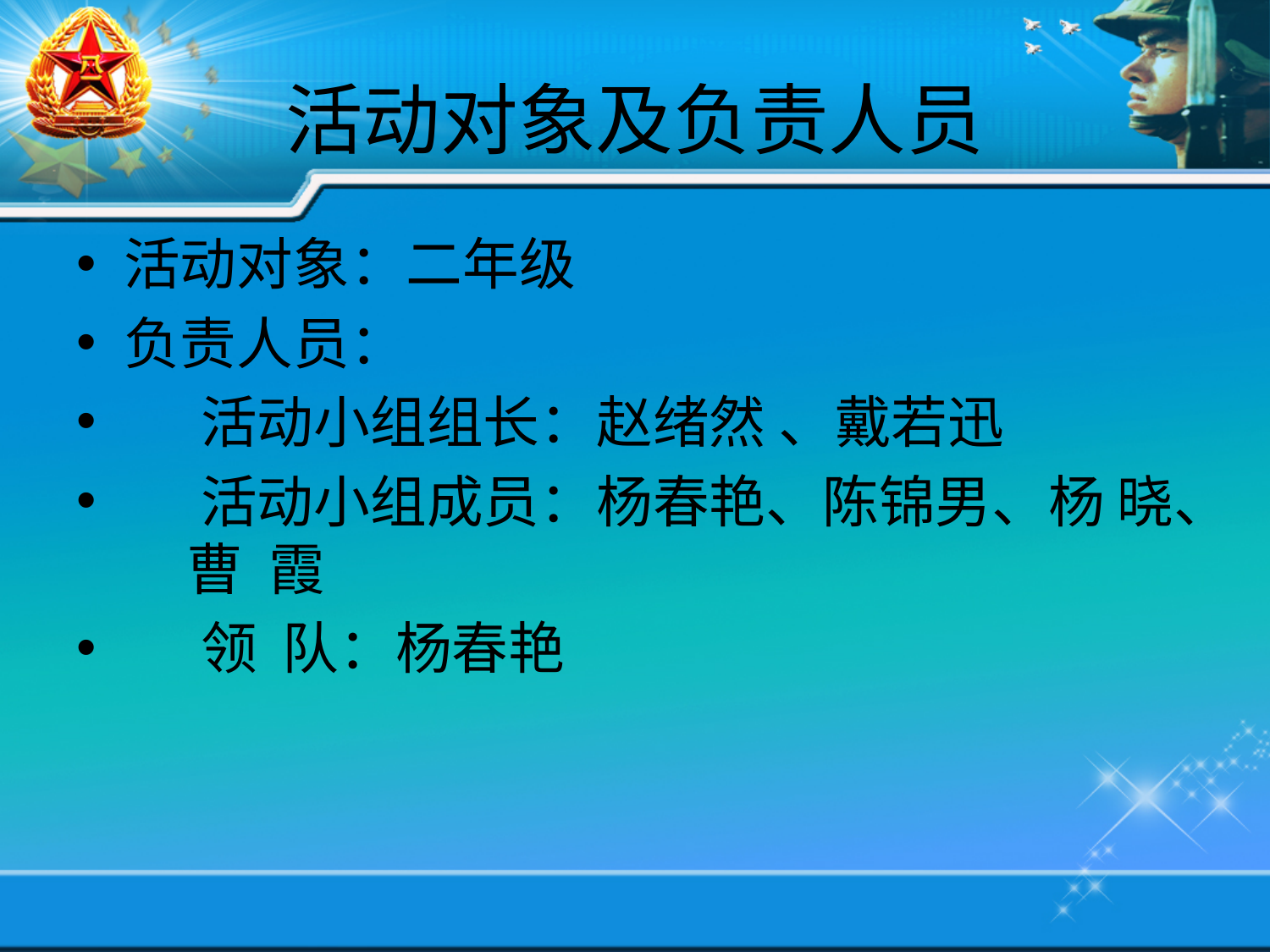

# 活动对象及负责人员
活动对象：二年级
负责人员：
     活动小组组长：赵绪然 、戴若迅
     活动小组成员：杨春艳、陈锦男、杨 晓、     曹  霞
     领  队：杨春艳